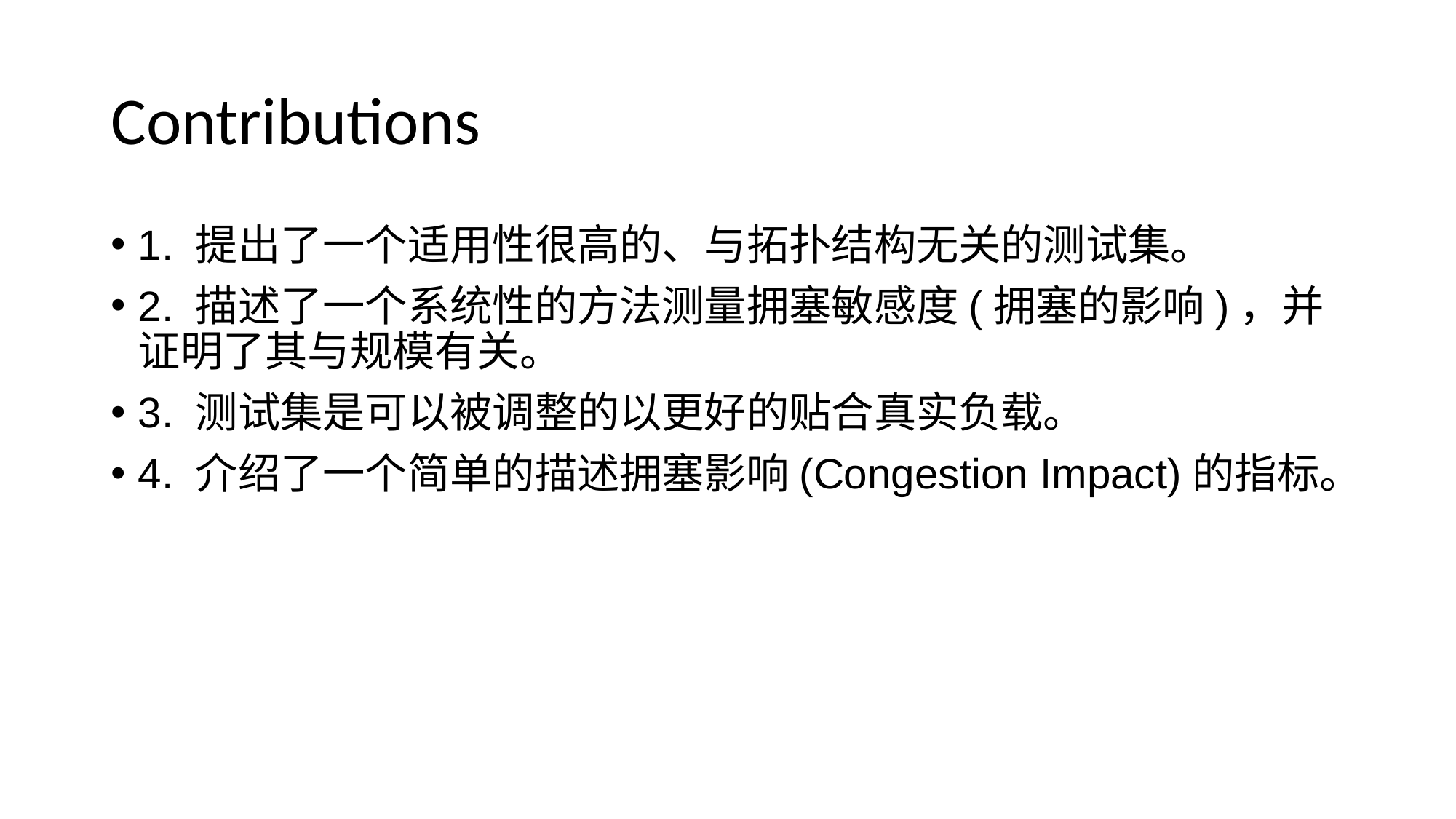

# Contributions
1. 提出了一个适用性很高的、与拓扑结构无关的测试集。
2. 描述了一个系统性的方法测量拥塞敏感度(拥塞的影响)，并证明了其与规模有关。
3. 测试集是可以被调整的以更好的贴合真实负载。
4. 介绍了一个简单的描述拥塞影响(Congestion Impact)的指标。